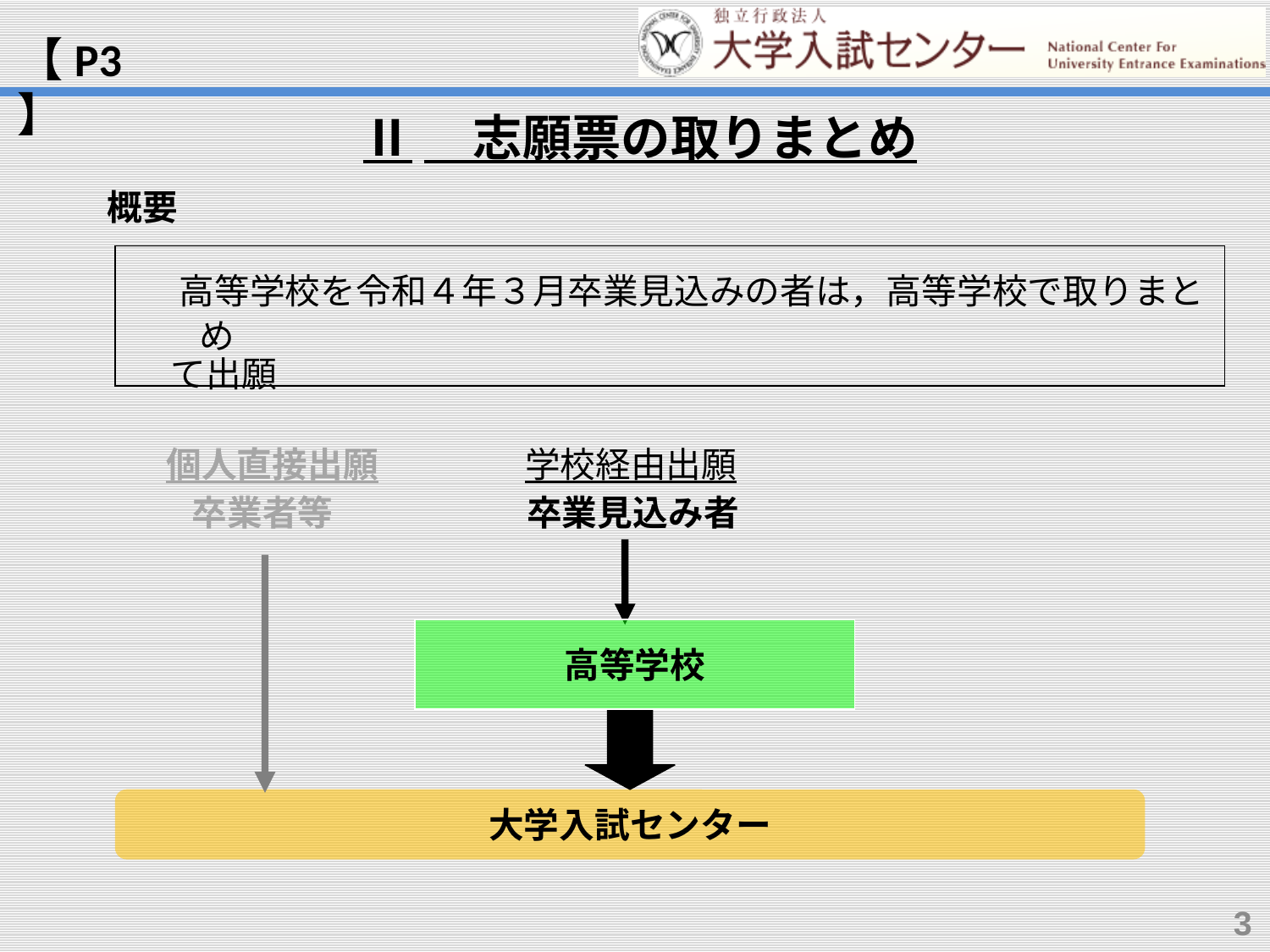

【P3】

　  高等学校を令和４年３月卒業見込みの者は，高等学校で取りまとめ
　　て出願

Ⅱ　志願票の取りまとめ
概要

個人直接出願
学校経由出願
卒業者等
卒業見込み者

高等学校

大学入試センター
3